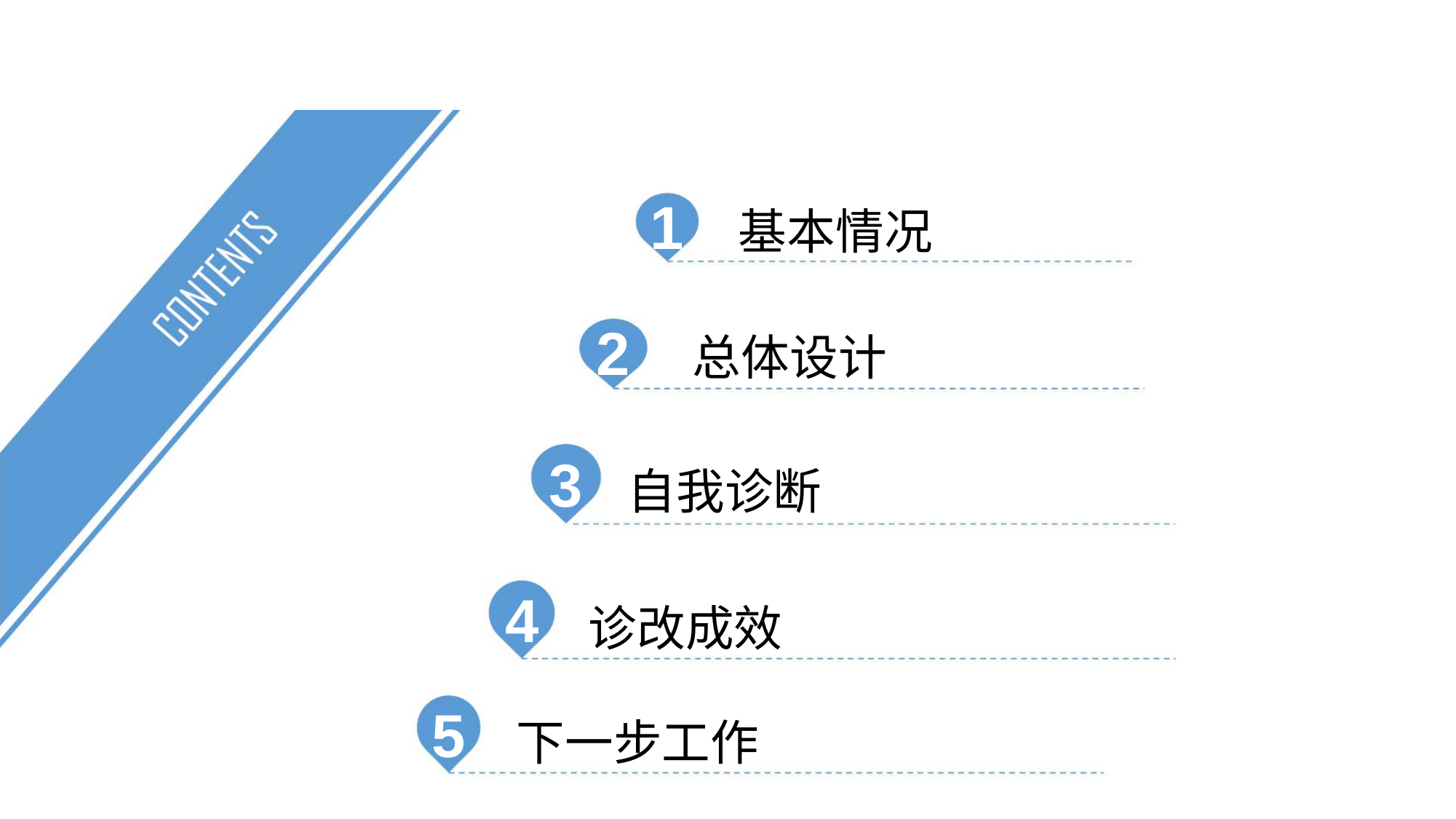

1 基本情况
2 总体设计
自我诊断
3
4
诊改成效
5
下一步工作